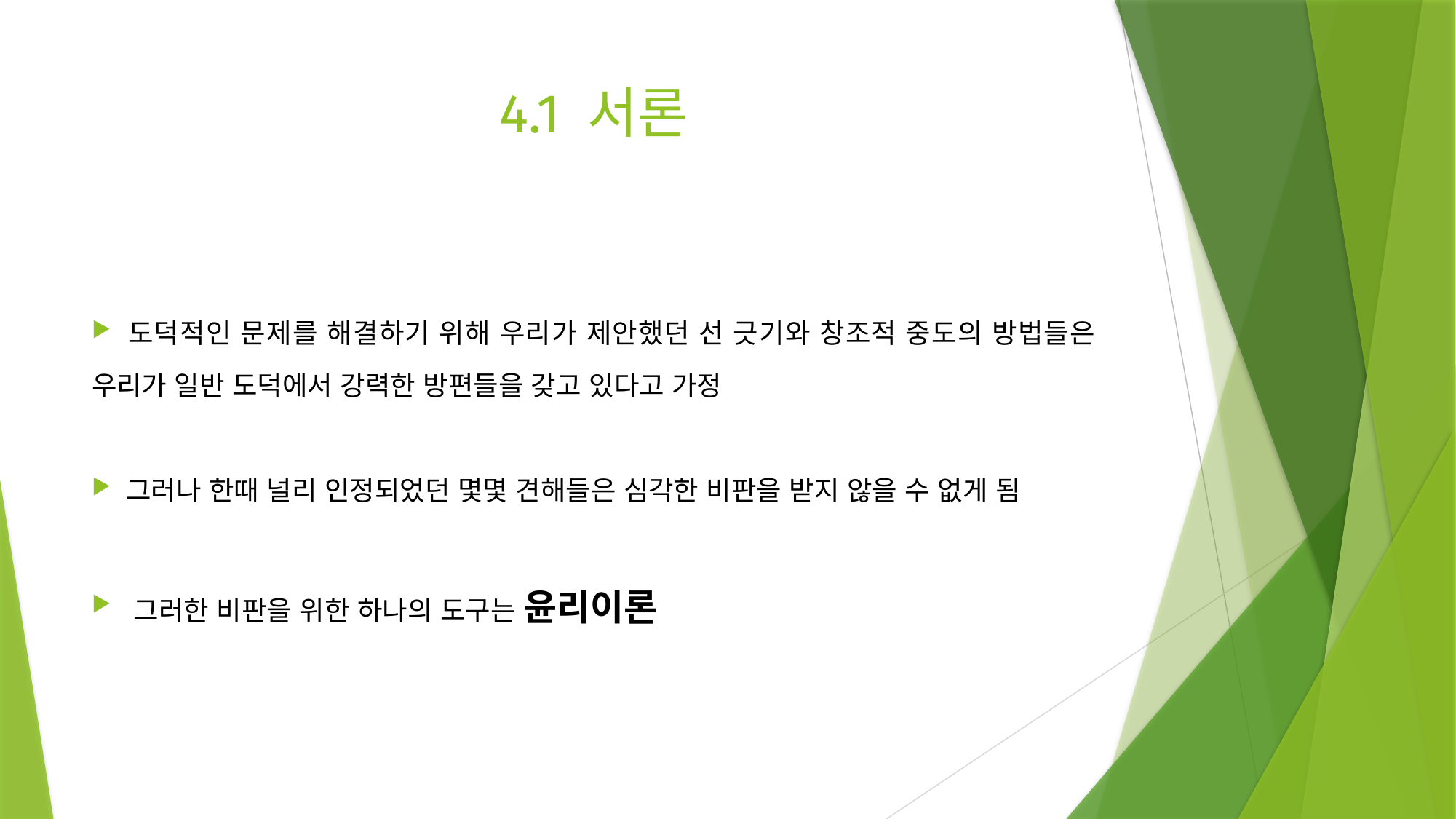

# 4.1 서론

 도덕적인 문제를 해결하기 위해 우리가 제안했던 선 긋기와 창조적 중도의 방법들은 우리가 일반 도덕에서 강력한 방편들을 갖고 있다고 가정

 그러나 한때 널리 인정되었던 몇몇 견해들은 심각한 비판을 받지 않을 수 없게 됨

  그러한 비판을 위한 하나의 도구는 윤리이론